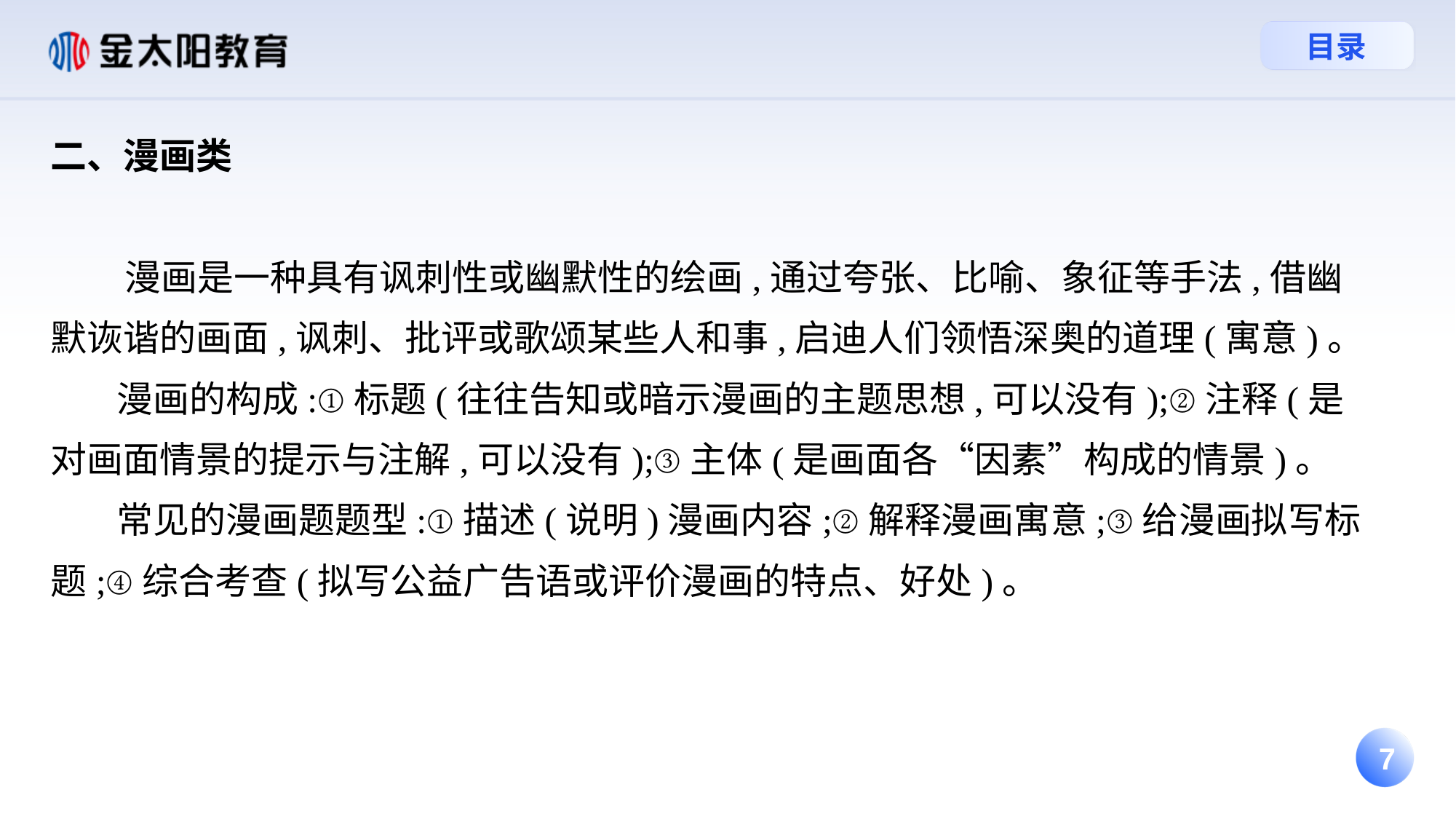

二、漫画类

      漫画是一种具有讽刺性或幽默性的绘画,通过夸张、比喻、象征等手法,借幽默诙谐的画面,讽刺、批评或歌颂某些人和事,启迪人们领悟深奥的道理(寓意)。
       漫画的构成:①标题(往往告知或暗示漫画的主题思想,可以没有);②注释(是对画面情景的提示与注解,可以没有);③主体(是画面各“因素”构成的情景)。
       常见的漫画题题型:①描述(说明)漫画内容;②解释漫画寓意;③给漫画拟写标题;④综合考查(拟写公益广告语或评价漫画的特点、好处)。